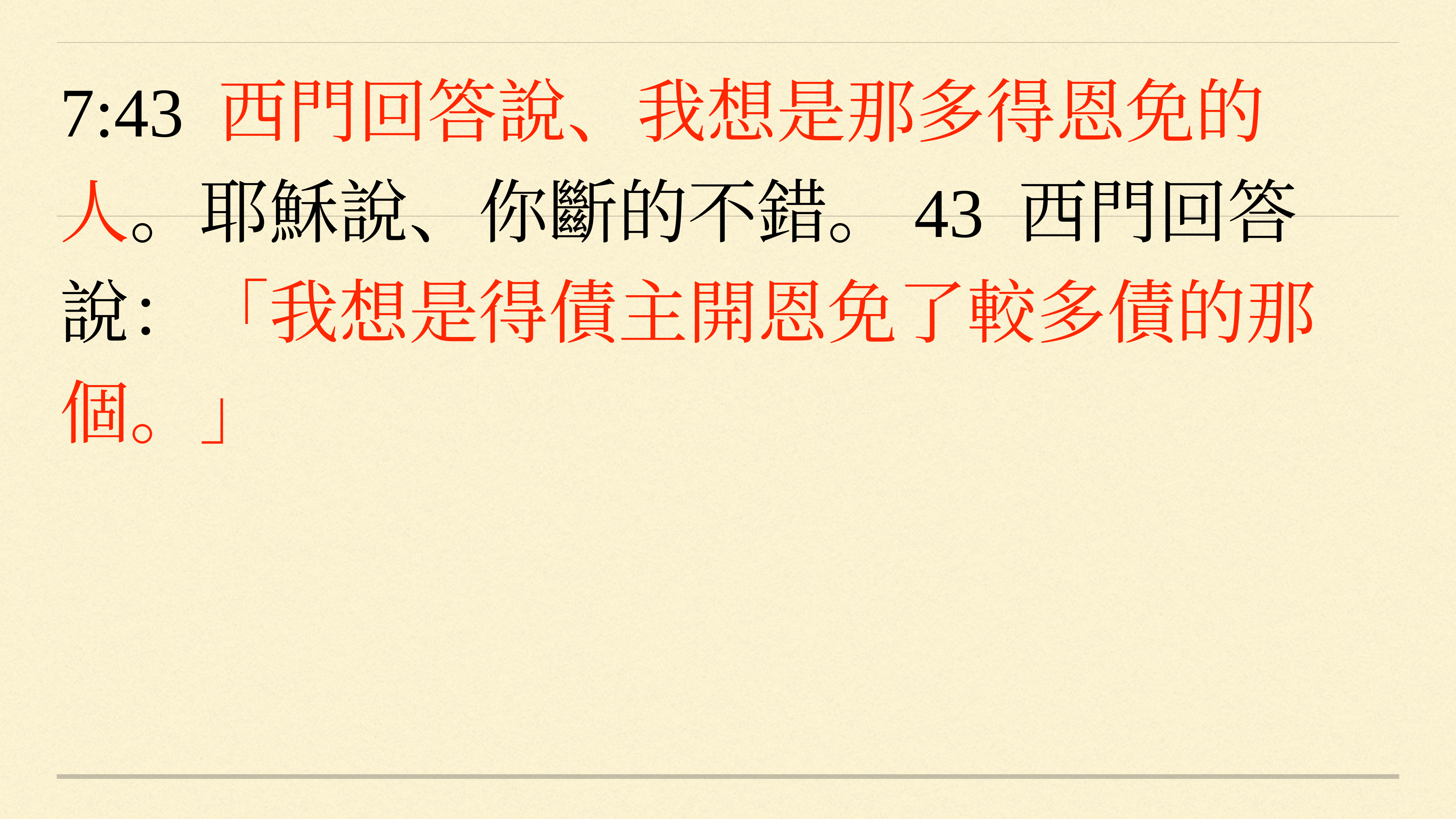

7:43 西門回答說、我想是那多得恩免的人。耶穌說、你斷的不錯。43 西門回答說：「我想是得債主開恩免了較多債的那個。」
#